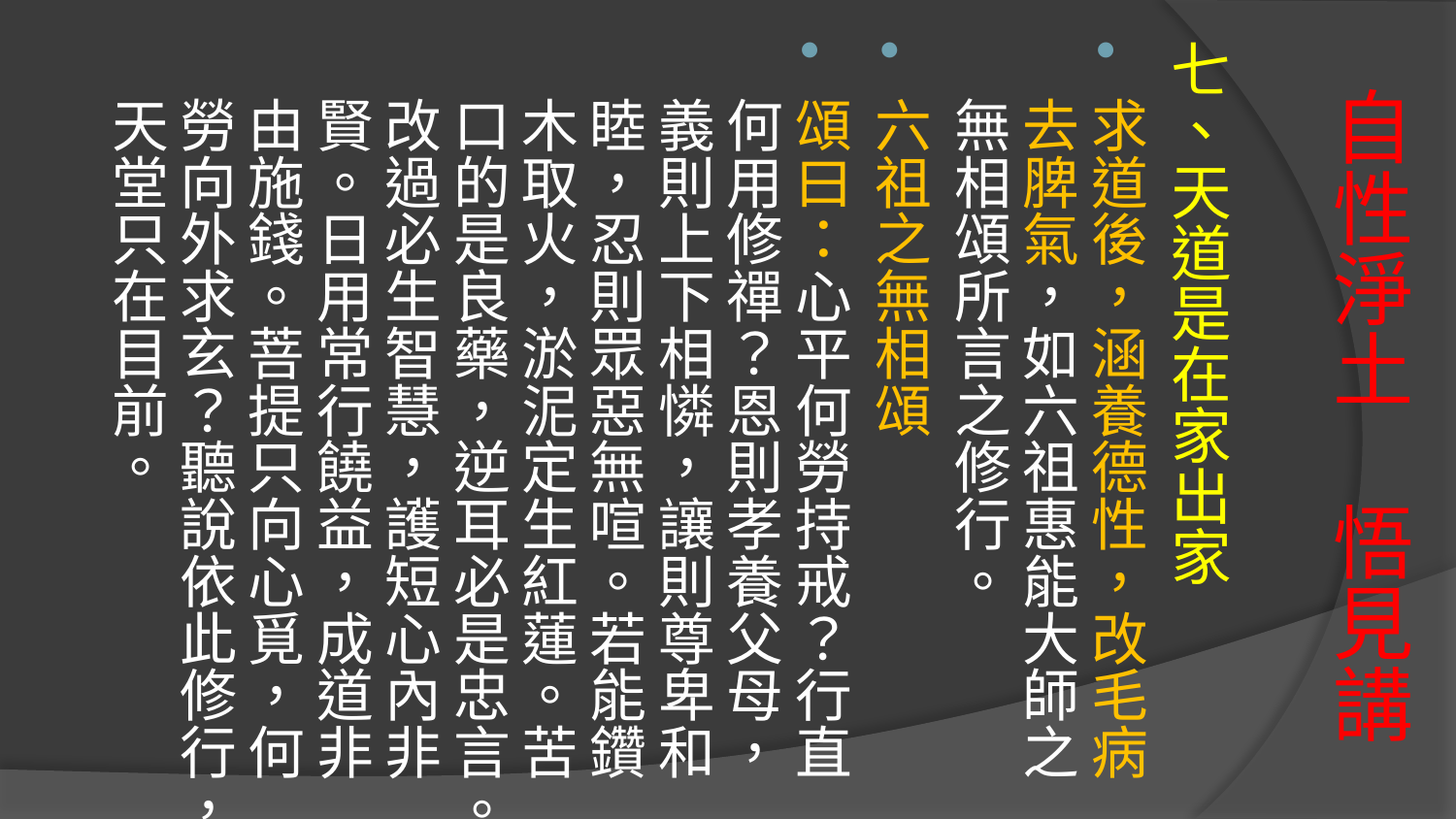

七、天道是在家出家
求道後，涵養德性，改毛病去脾氣，如六祖惠能大師之無相頌所言之修行。
六祖之無相頌
頌曰：心平何勞持戒？行直何用修禪？恩則孝養父母，義則上下相憐，讓則尊卑和睦，忍則眾惡無喧。若能鑽木取火，淤泥定生紅蓮。苦口的是良藥，逆耳必是忠言。改過必生智慧，護短心內非賢。日用常行饒益，成道非由施錢。菩提只向心覓，何勞向外求玄？聽說依此修行，天堂只在目前。

# 自性淨土     悟見講